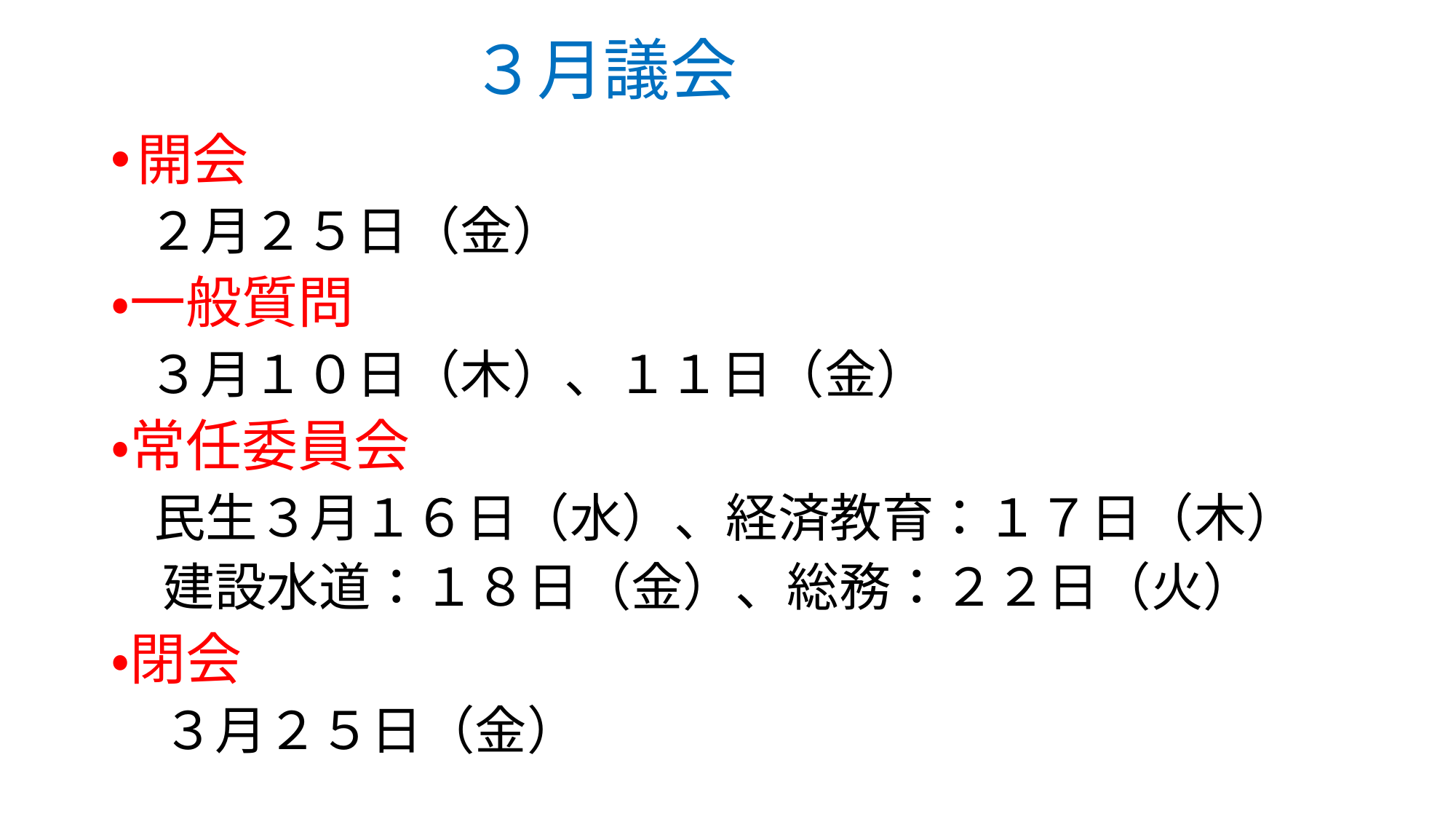

# ３月議会
開会
　２月２５日（金）
・一般質問
　３月１０日（木）、１１日（金）
・常任委員会
　民生３月１６日（水）、経済教育：１７日（木）
　建設水道：１８日（金）、総務：２２日（火）
・閉会
　３月２５日（金）